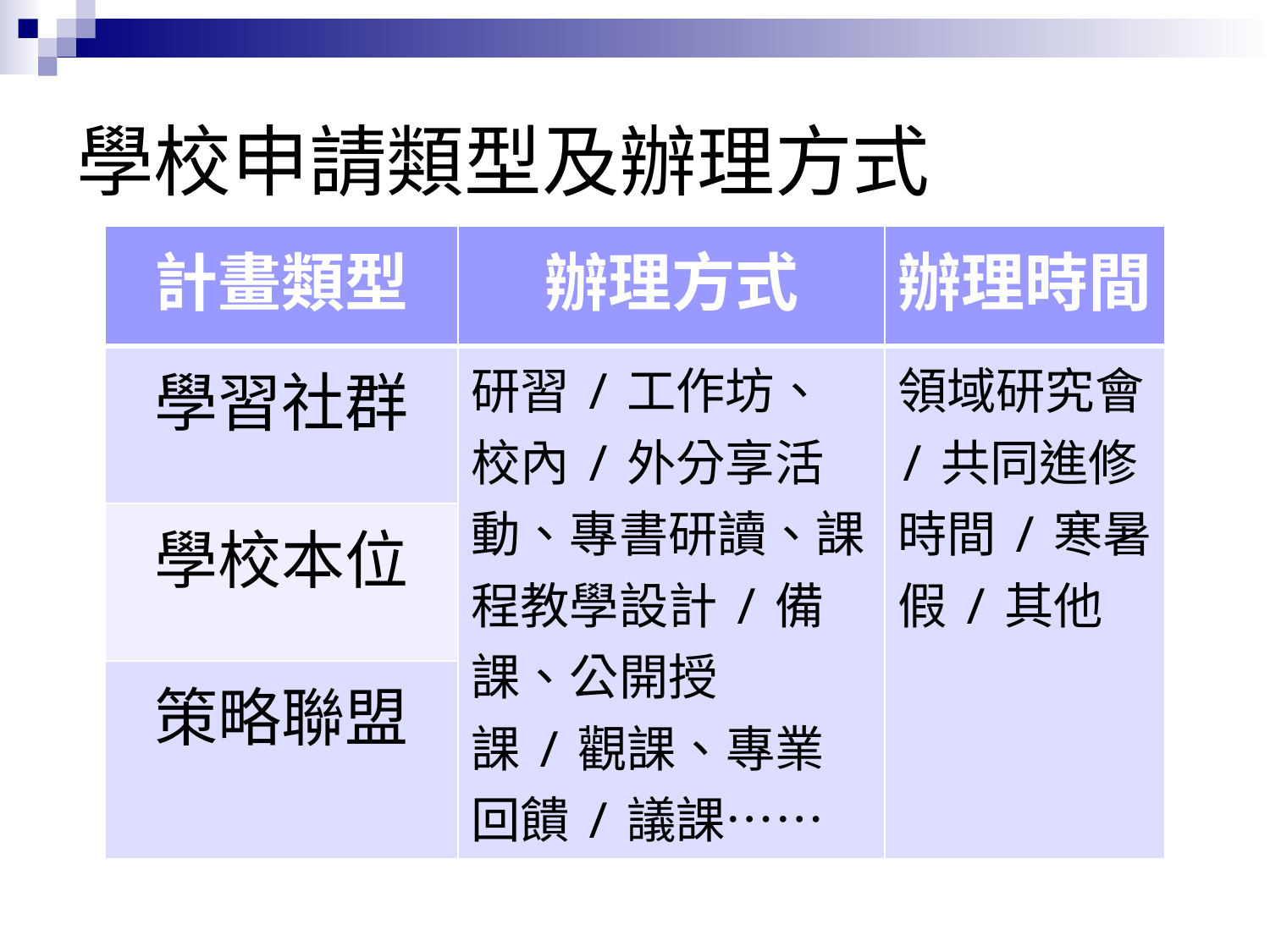

# 學校申請類型及辦理方式
| 計畫類型 | 辦理方式 | 辦理時間 |
| --- | --- | --- |
| 學習社群 | 研習/工作坊、校內/外分享活動、專書研讀、課程教學設計/備課、公開授課/觀課、專業回饋/議課…… | 領域研究會/共同進修時間/寒暑假/其他 |
| 學校本位 |  |  |
| 策略聯盟 |  |  |